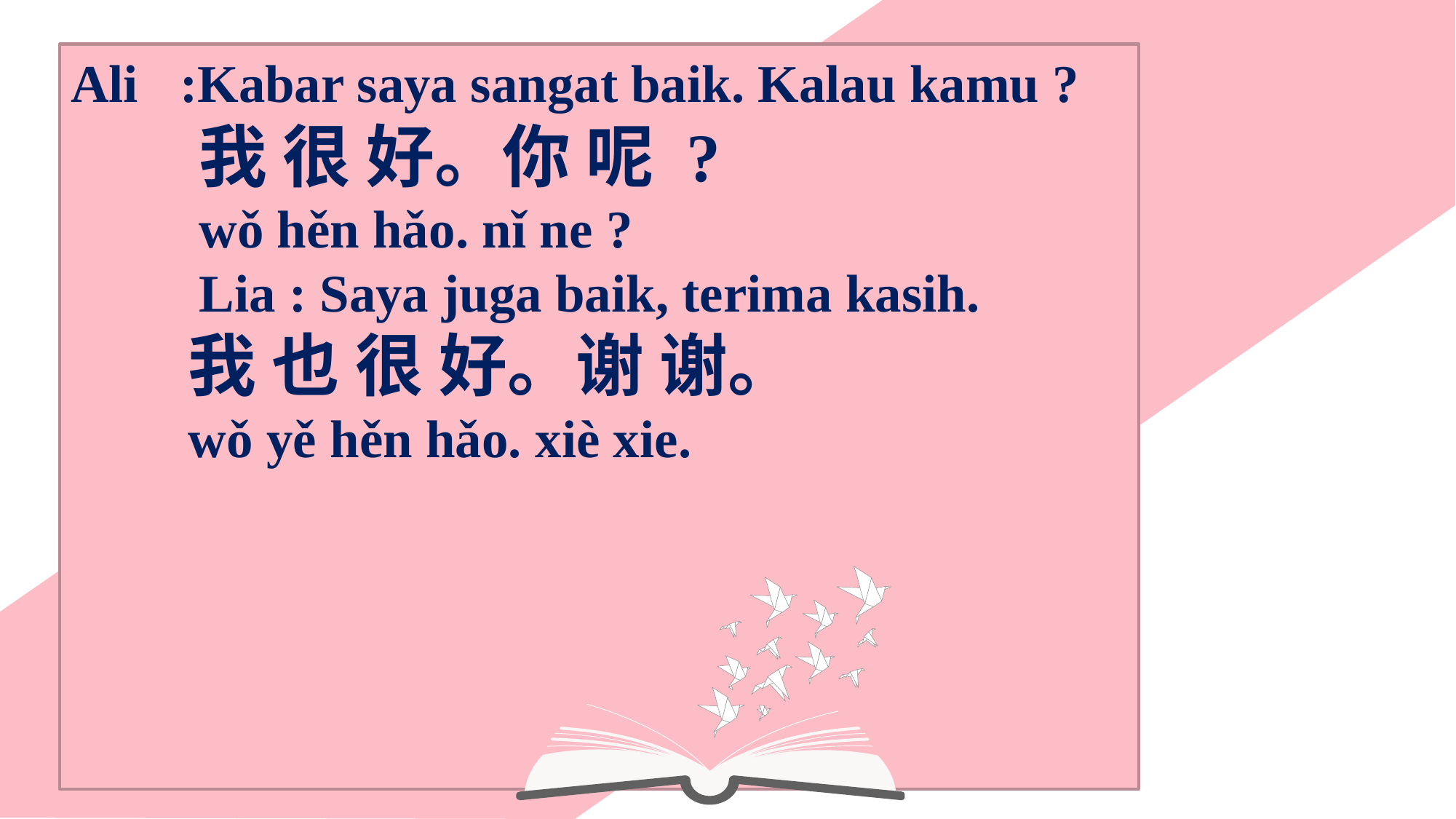

Ali	:Kabar saya sangat baik. Kalau kamu ?
我 很 好。你 呢 ?
wǒ hěn hǎo. nǐ ne ?
Lia : Saya juga baik, terima kasih.
我 也 很 好。谢 谢。
wǒ yě hěn hǎo. xiè xie.